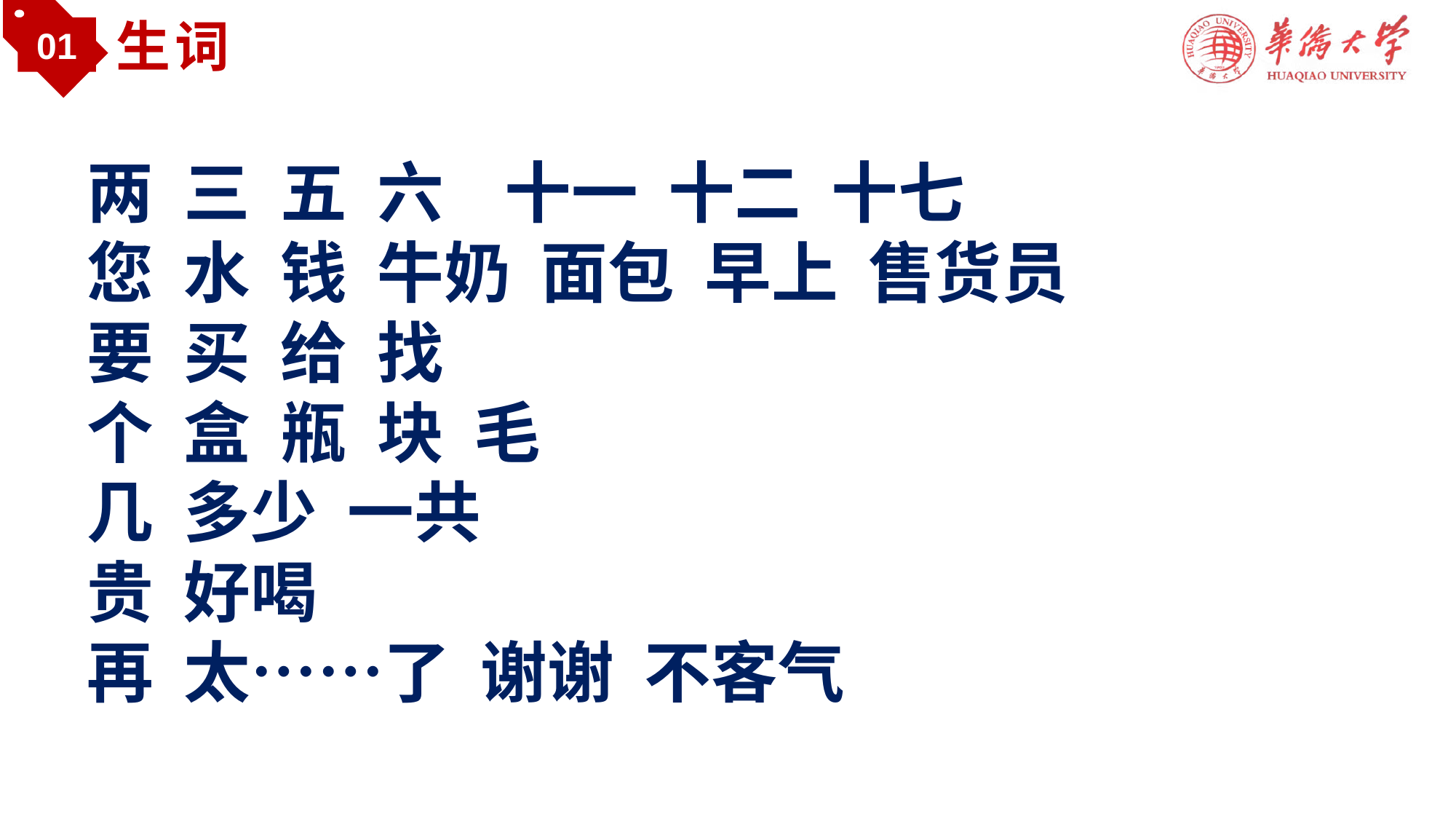

01
生词
两  三  五  六    十一  十二  十七
您  水  钱  牛奶  面包  早上  售货员
要  买  给  找
个  盒  瓶  块  毛
几  多少  一共
贵  好喝
再  太……了  谢谢  不客气